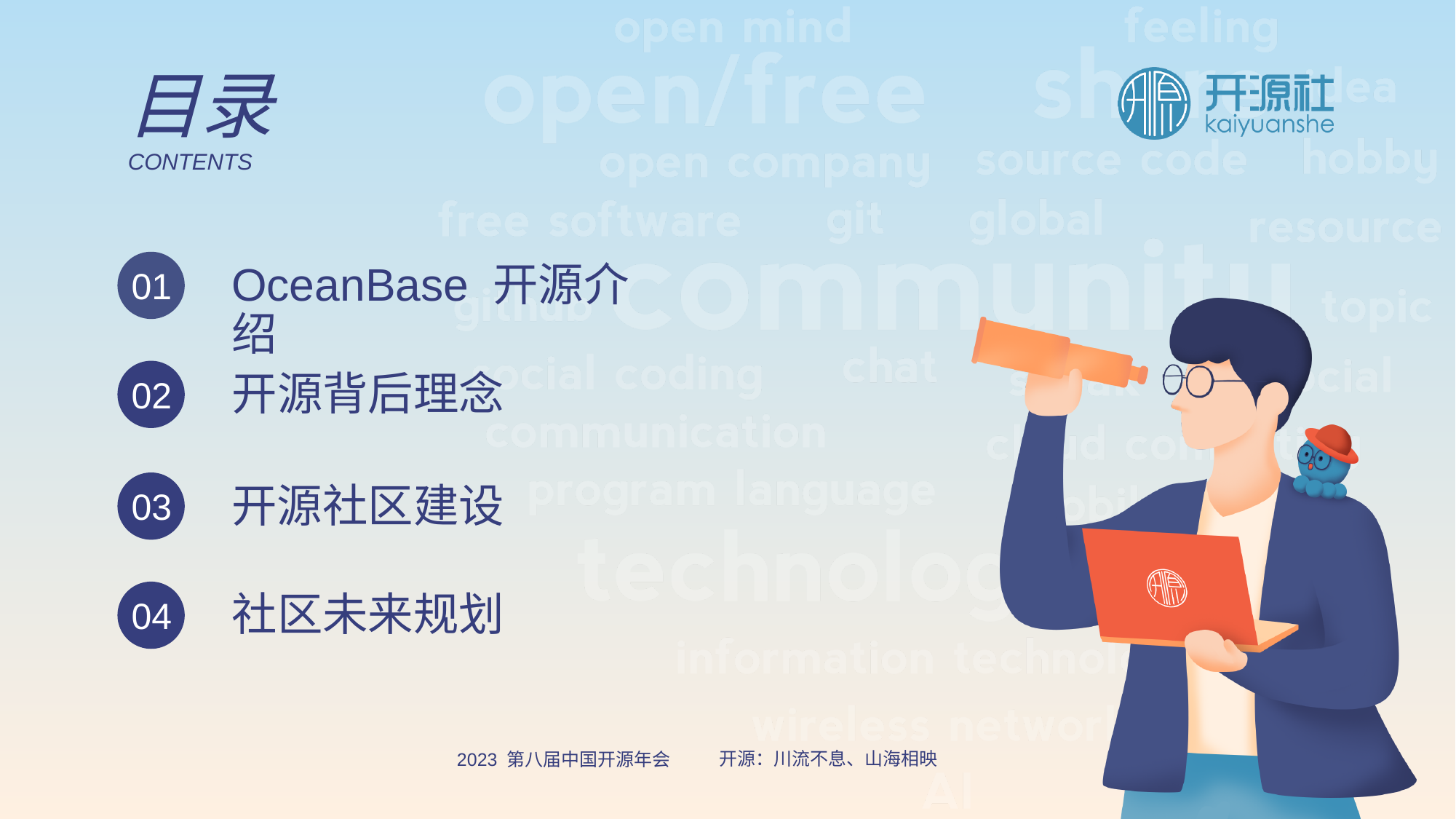

目录
CONTENTS

OceanBase 开源介绍
01

开源背后理念
02

开源社区建设

03

社区未来规划
04